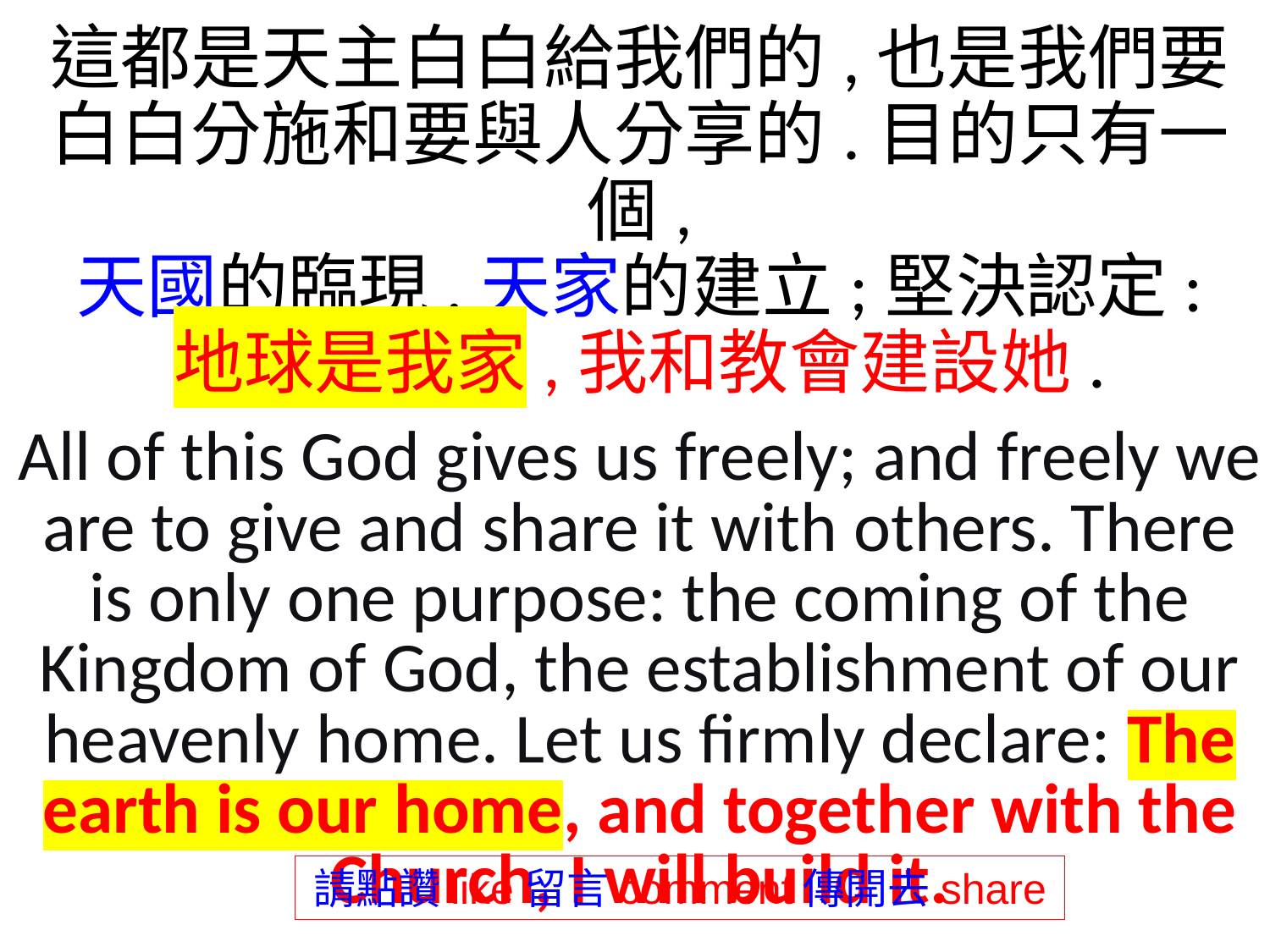

這都是天主白白給我們的,也是我們要
白白分施和要與人分享的.目的只有一個,
天國的臨現,天家的建立;堅決認定:
地球是我家,我和教會建設她.
All of this God gives us freely; and freely we are to give and share it with others. There is only one purpose: the coming of the Kingdom of God, the establishment of our heavenly home. Let us firmly declare: The earth is our home, and together with the Church, I will build it.

請點讚like留言comment傳開去share